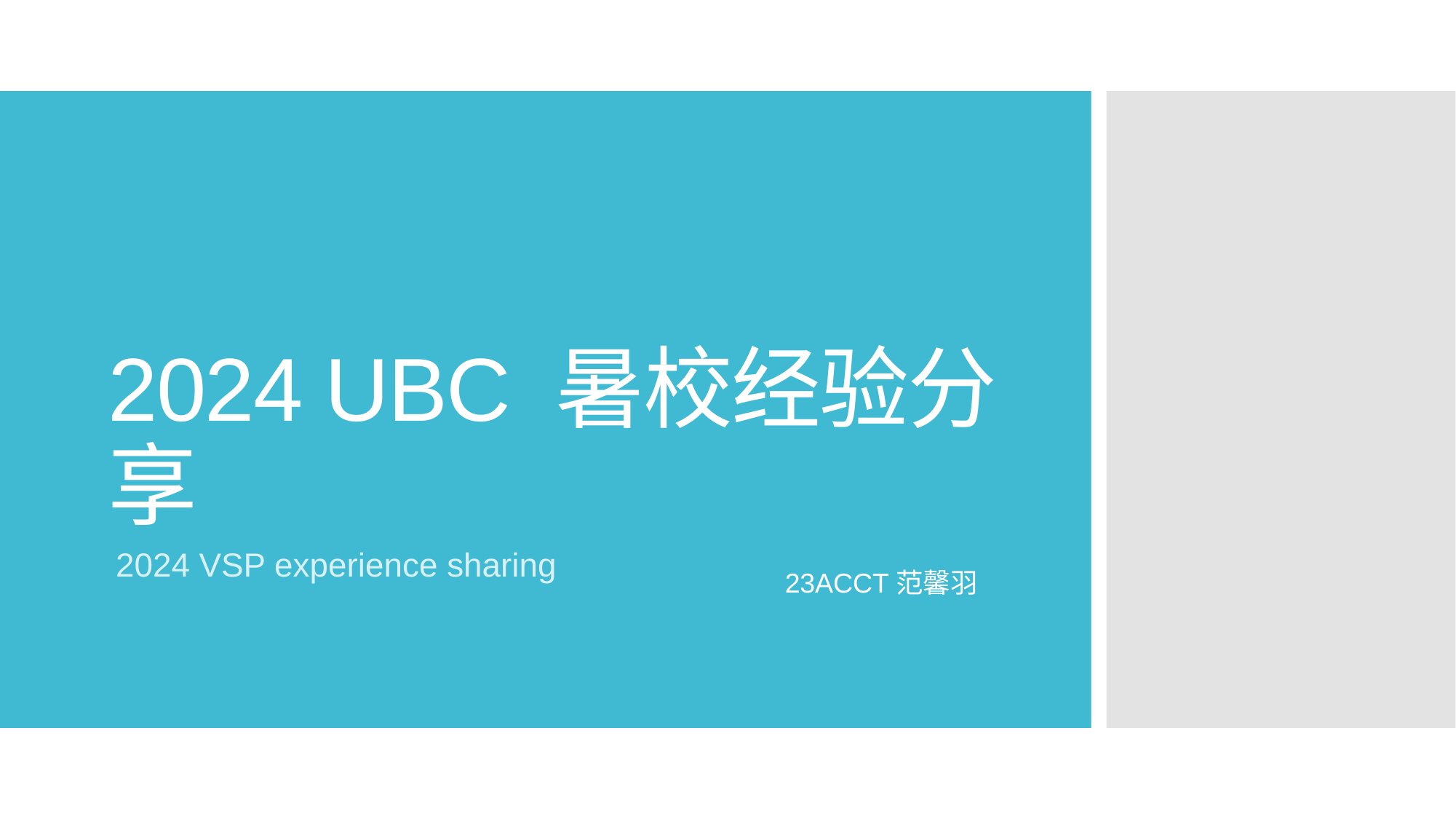

# 2024 UBC 暑校经验分享
2024 VSP experience sharing
23ACCT范馨羽